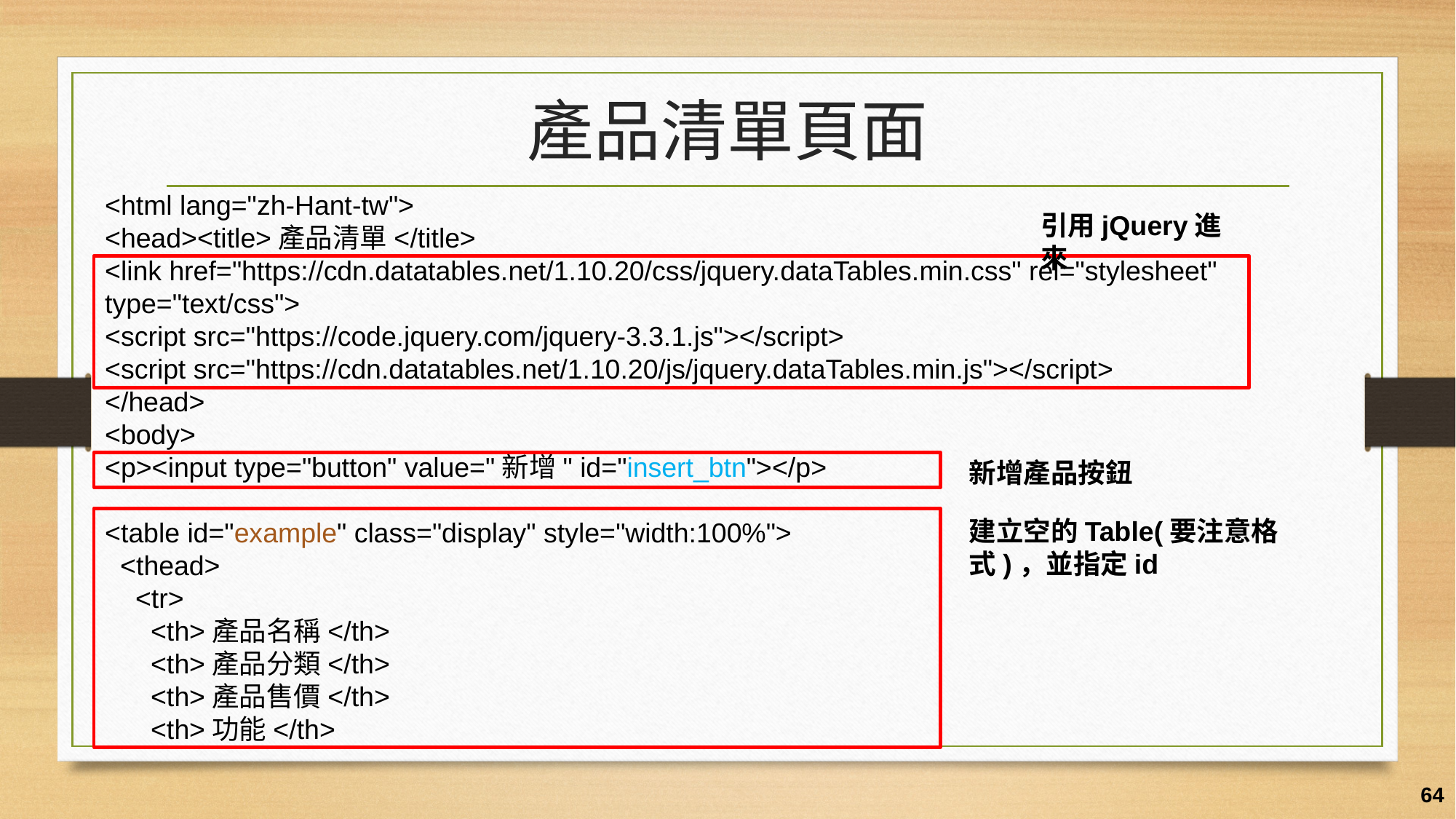

# 產品清單頁面
<html lang="zh-Hant-tw">
<head><title>產品清單</title>
<link href="https://cdn.datatables.net/1.10.20/css/jquery.dataTables.min.css" rel="stylesheet" type="text/css">
<script src="https://code.jquery.com/jquery-3.3.1.js"></script>
<script src="https://cdn.datatables.net/1.10.20/js/jquery.dataTables.min.js"></script>
</head>
<body>
<p><input type="button" value="新增" id="insert_btn"></p>

<table id="example" class="display" style="width:100%">
  <thead>
    <tr>
      <th>產品名稱</th>
      <th>產品分類</th>
      <th>產品售價</th>
      <th>功能</th>
引用jQuery進來

新增產品按鈕

建立空的Table(要注意格式)，並指定id
64